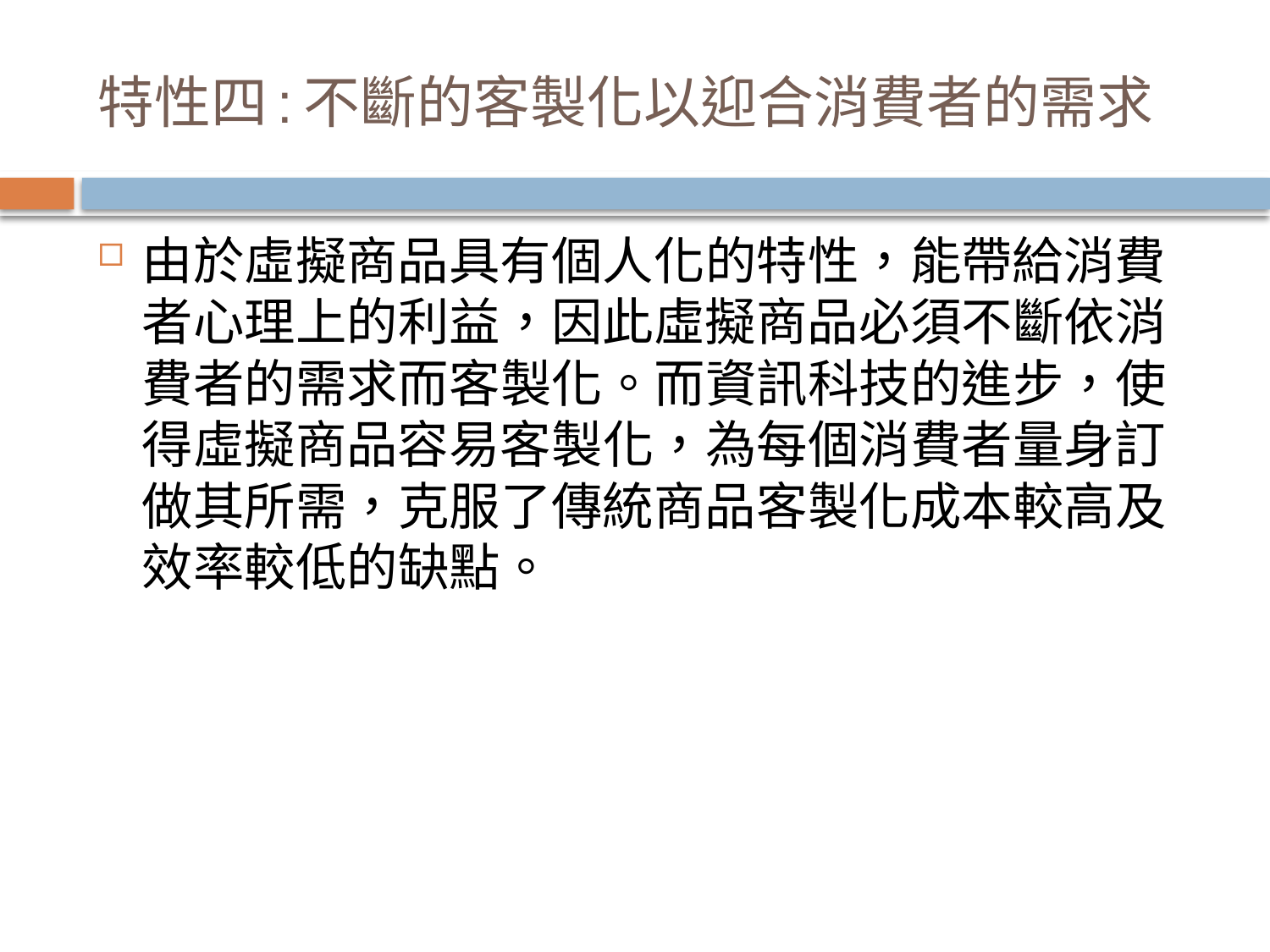

# 特性四:不斷的客製化以迎合消費者的需求
由於虛擬商品具有個人化的特性，能帶給消費者心理上的利益，因此虛擬商品必須不斷依消費者的需求而客製化。而資訊科技的進步，使得虛擬商品容易客製化，為每個消費者量身訂做其所需，克服了傳統商品客製化成本較高及效率較低的缺點。